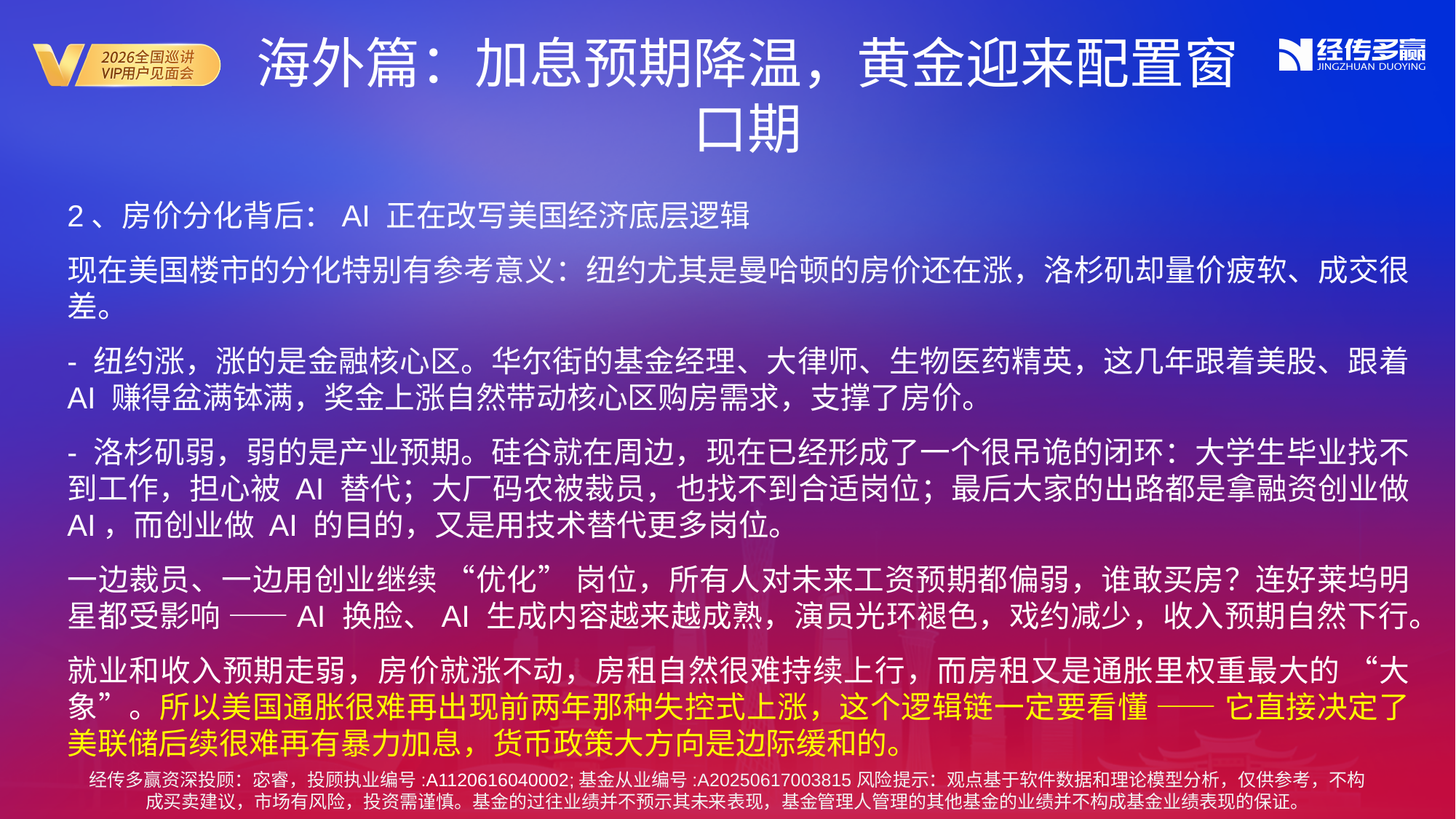

海外篇：加息预期降温，黄金迎来配置窗口期
2、房价分化背后：AI 正在改写美国经济底层逻辑
现在美国楼市的分化特别有参考意义：纽约尤其是曼哈顿的房价还在涨，洛杉矶却量价疲软、成交很差。
- 纽约涨，涨的是金融核心区。华尔街的基金经理、大律师、生物医药精英，这几年跟着美股、跟着 AI 赚得盆满钵满，奖金上涨自然带动核心区购房需求，支撑了房价。
- 洛杉矶弱，弱的是产业预期。硅谷就在周边，现在已经形成了一个很吊诡的闭环：大学生毕业找不到工作，担心被 AI 替代；大厂码农被裁员，也找不到合适岗位；最后大家的出路都是拿融资创业做 AI，而创业做 AI 的目的，又是用技术替代更多岗位。
一边裁员、一边用创业继续 “优化” 岗位，所有人对未来工资预期都偏弱，谁敢买房？连好莱坞明星都受影响 ——AI 换脸、AI 生成内容越来越成熟，演员光环褪色，戏约减少，收入预期自然下行。
就业和收入预期走弱，房价就涨不动，房租自然很难持续上行，而房租又是通胀里权重最大的 “大象”。所以美国通胀很难再出现前两年那种失控式上涨，这个逻辑链一定要看懂 —— 它直接决定了美联储后续很难再有暴力加息，货币政策大方向是边际缓和的。
经传多赢资深投顾：宓睿，投顾执业编号:A1120616040002;基金从业编号:A20250617003815风险提示：观点基于软件数据和理论模型分析，仅供参考，不构成买卖建议，市场有风险，投资需谨慎。基金的过往业绩并不预示其未来表现，基金管理人管理的其他基金的业绩并不构成基金业绩表现的保证。